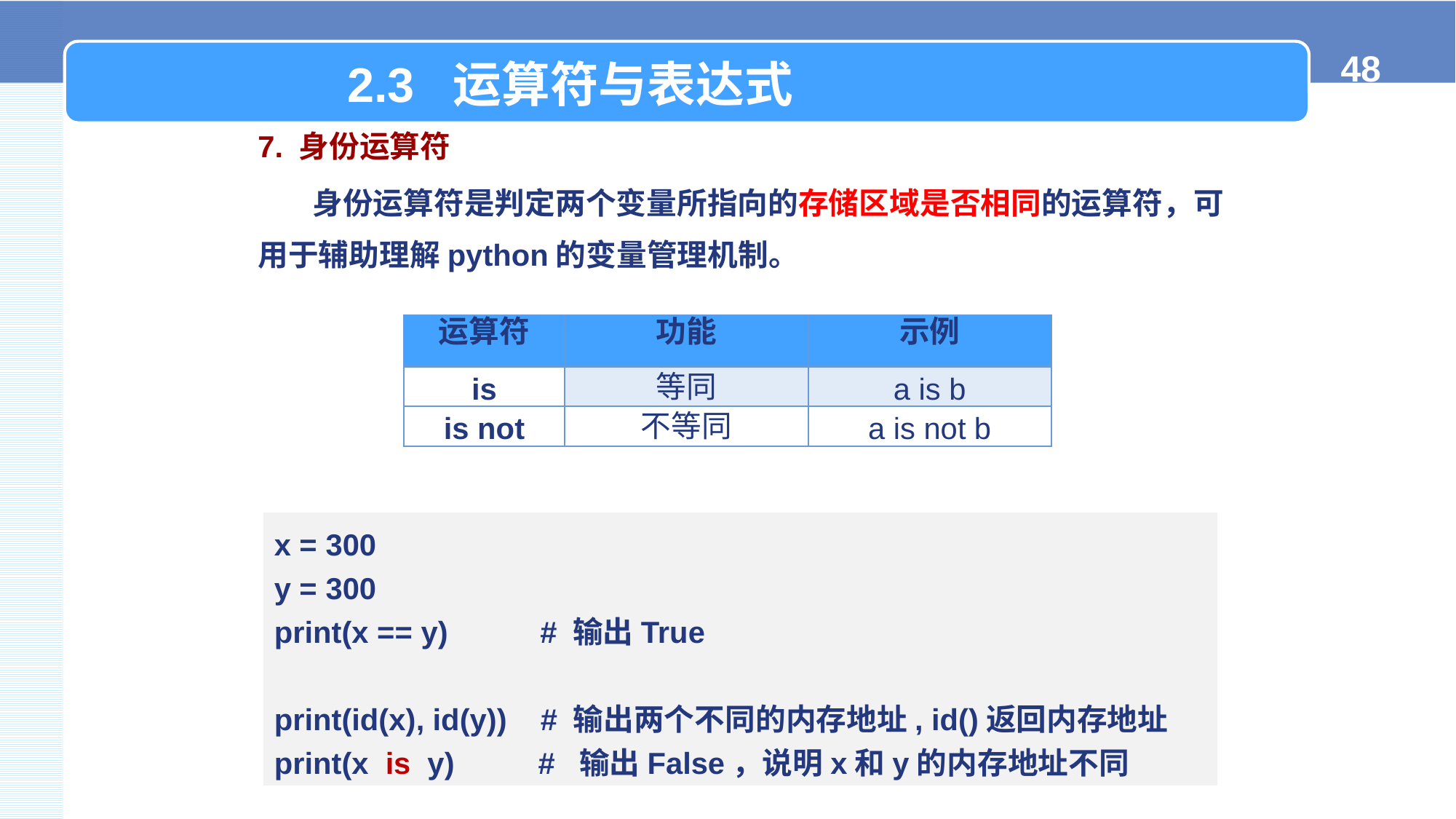

2.3  运算符与表达式
7. 身份运算符
身份运算符是判定两个变量所指向的存储区域是否相同的运算符，可用于辅助理解python的变量管理机制。

| 运算符 | 功能 | 示例 |
| --- | --- | --- |
| is | 等同 | a is b |
| is not | 不等同 | a is not b |
x = 300
y = 300
print(x == y)           # 输出True

print(id(x), id(y))    # 输出两个不同的内存地址, id()返回内存地址
print(x  is  y)          #  输出False，说明x和y的内存地址不同